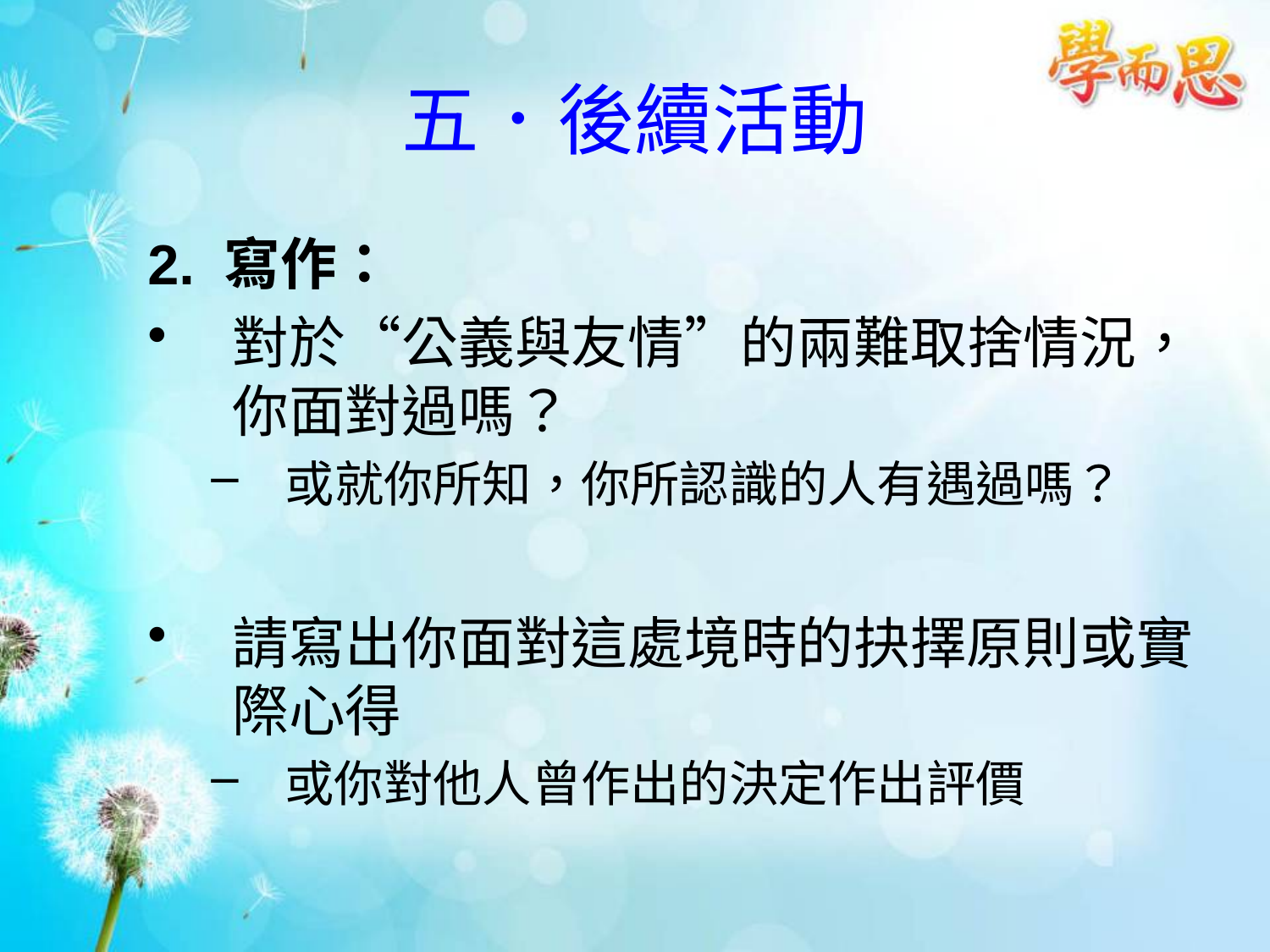

# 五．後續活動
2. 寫作：
對於“公義與友情”的兩難取捨情況，你面對過嗎？
或就你所知，你所認識的人有遇過嗎？

請寫出你面對這處境時的抉擇原則或實際心得
或你對他人曾作出的決定作出評價